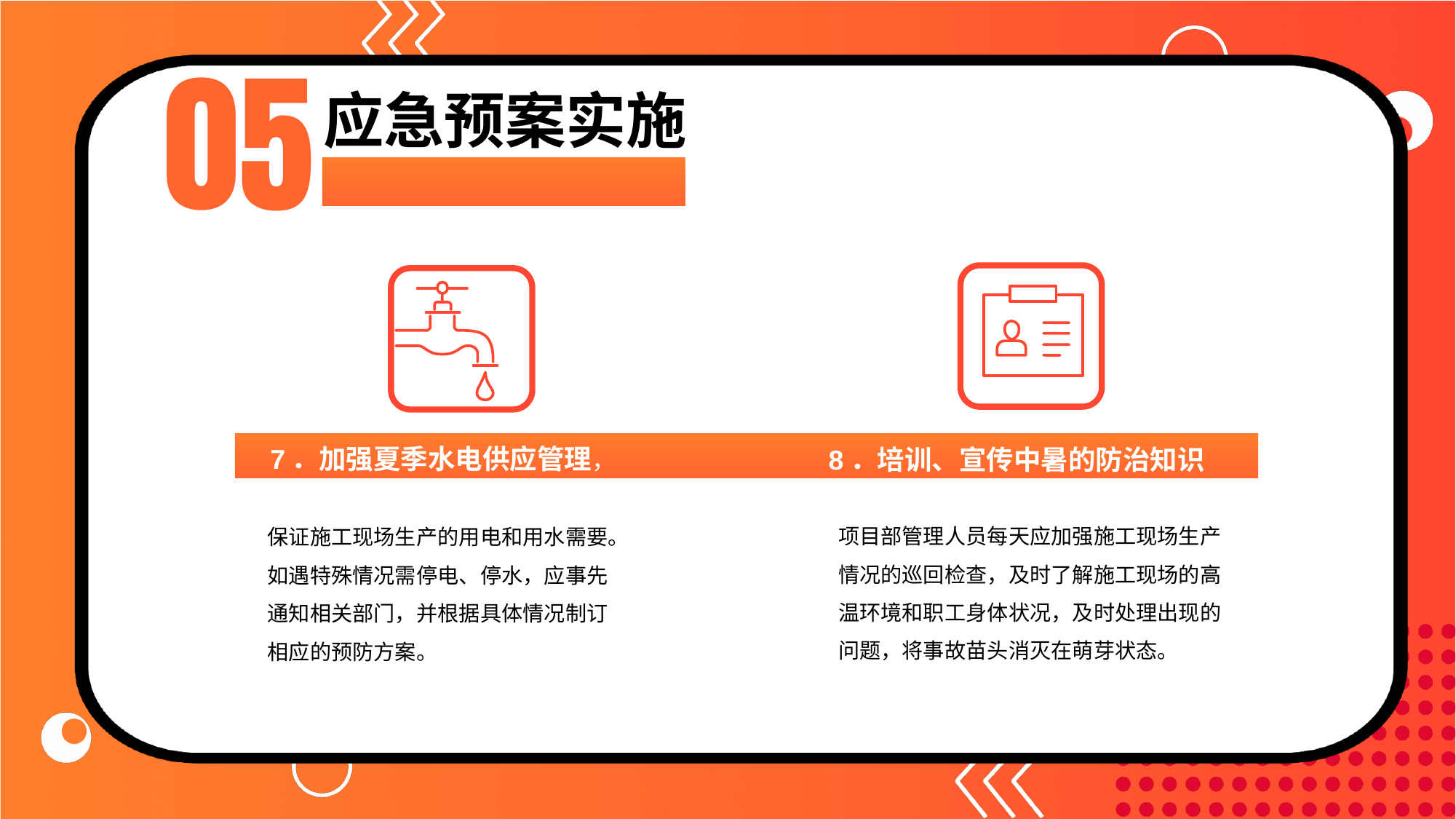

05
应急预案实施

7．加强夏季水电供应管理，
8．培训、宣传中暑的防治知识
项目部管理人员每天应加强施工现场生产情况的巡回检查，及时了解施工现场的高温环境和职工身体状况，及时处理出现的问题，将事故苗头消灭在萌芽状态。
保证施工现场生产的用电和用水需要。如遇特殊情况需停电、停水，应事先通知相关部门，并根据具体情况制订相应的预防方案。